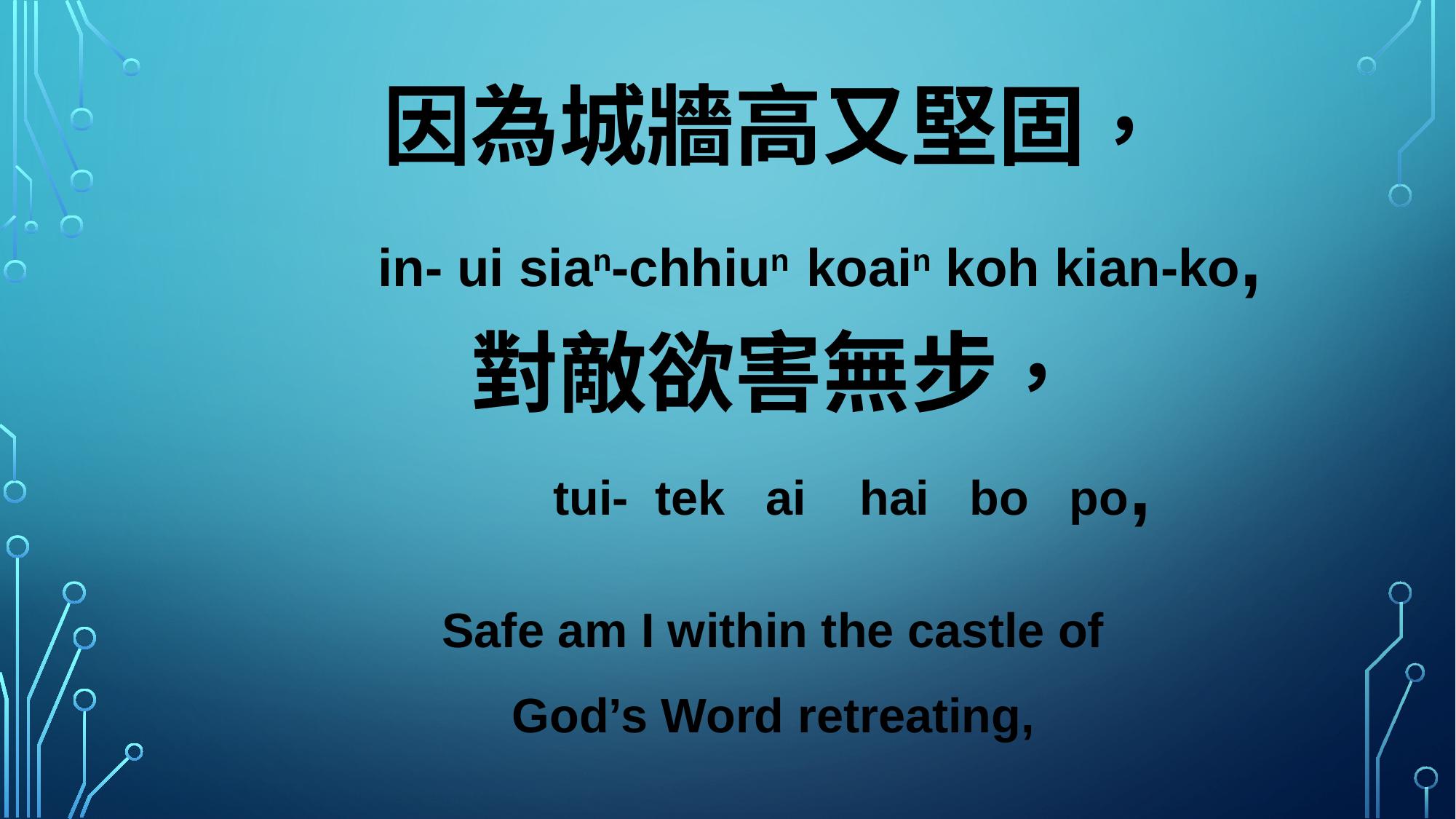

因為城牆高又堅固，
  in- ui sian-chhiun  koain koh kian-ko,
對敵欲害無步，
                      tui-  tek   ai    hai   bo   po,

Safe am I within the castle of
God’s Word retreating,